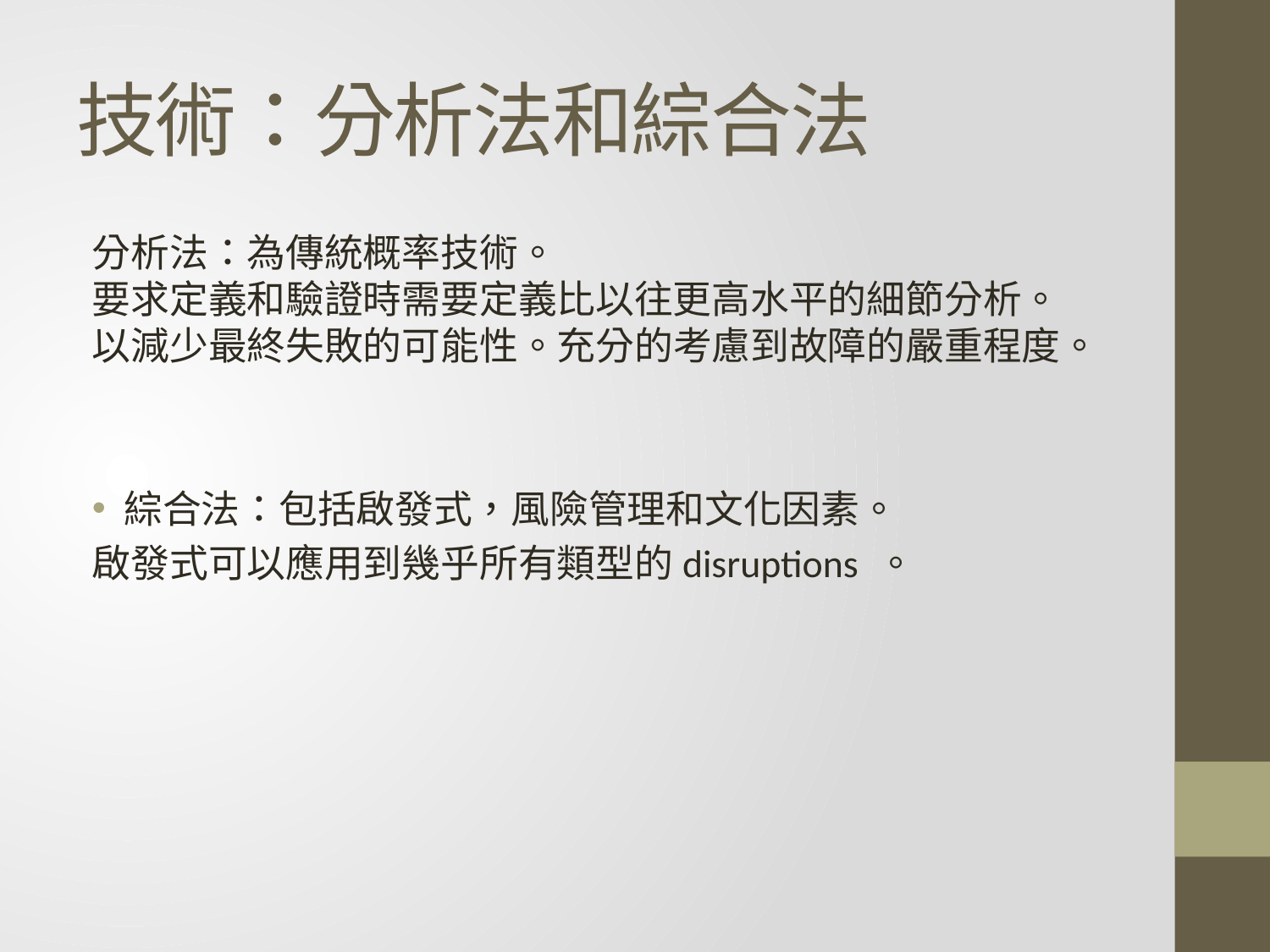

# 技術：分析法和綜合法
分析法：為傳統概率技術。
要求定義和驗證時需要定義比以往更高水平的細節分析。
以減少最終失敗的可能性。充分的考慮到故障的嚴重程度。

綜合法：包括啟發式，風險管理和文化因素。
啟發式可以應用到幾乎所有類型的disruptions 。